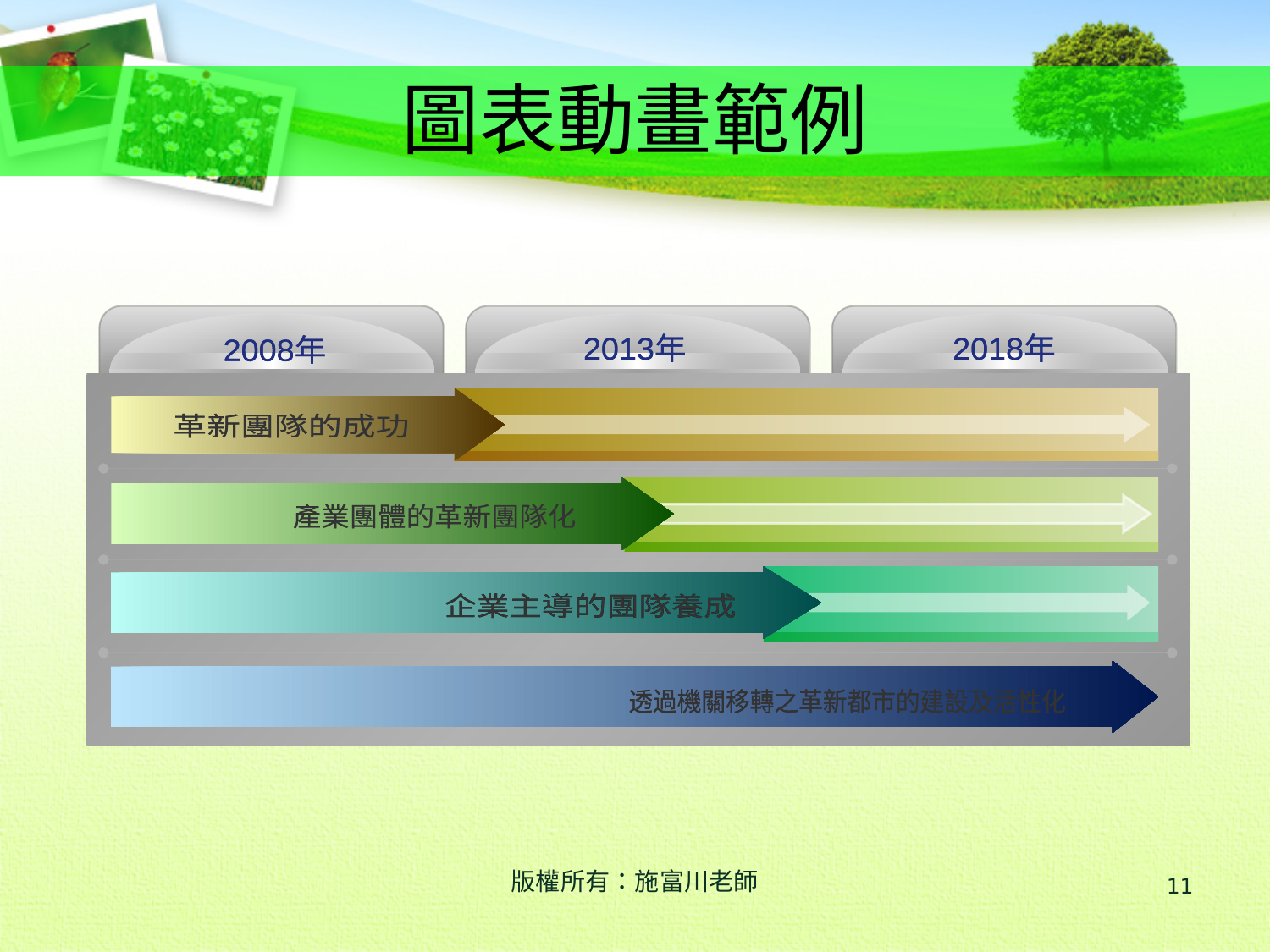

# 圖表動畫範例

2008年
2008年

2013年
2013年

2018年
2018年

革新團隊的成功
革新團隊的成功

產業團體的革新團隊化
產業團體的革新團隊化

企業主導的團隊養成
企業主導的團隊養成

透過機關移轉之革新都市的建設及活性化
透過機關移轉之革新都市的建設及活性化
版權所有：施富川老師
11